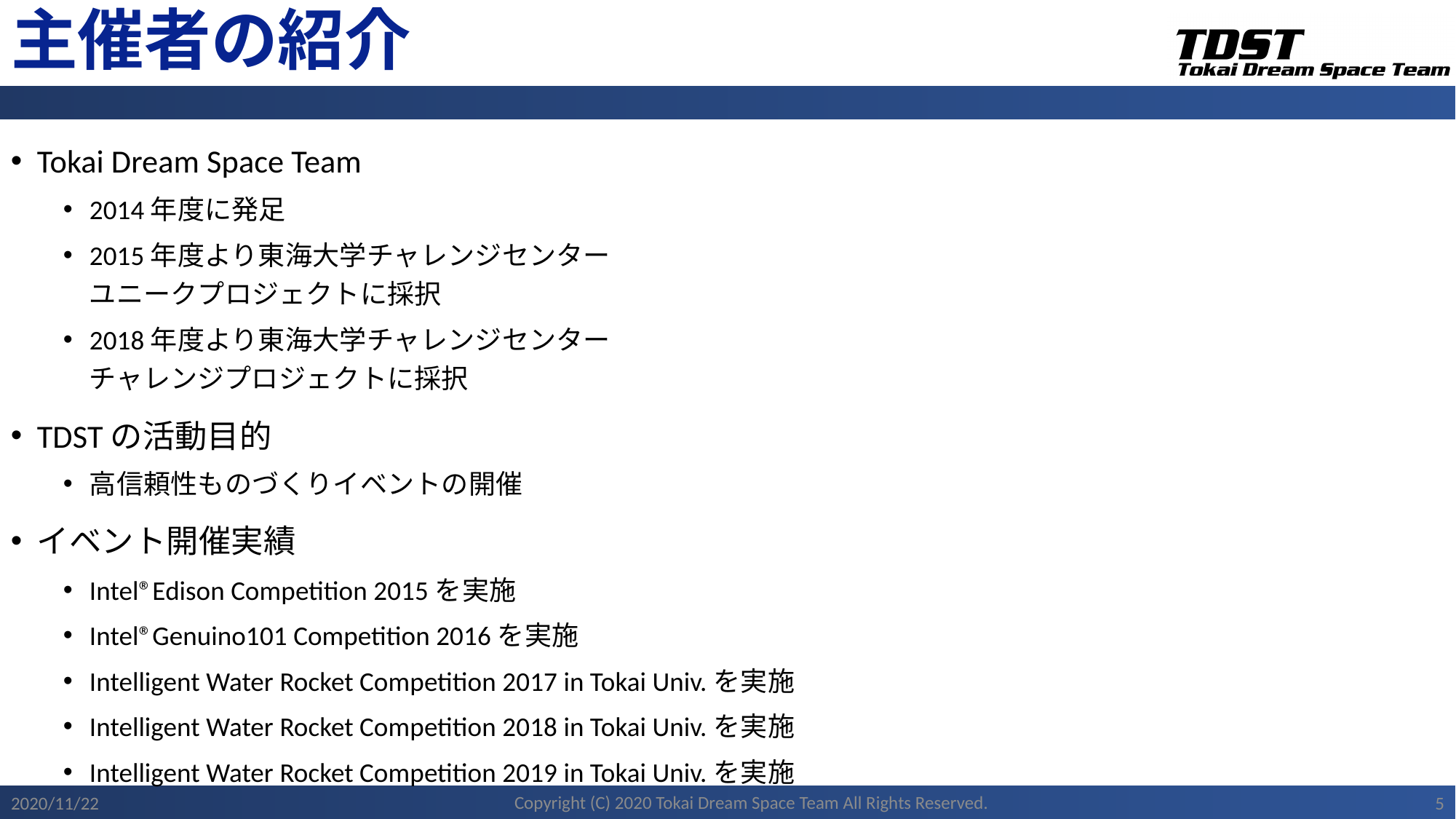

# 主催者の紹介
Tokai Dream Space Team
2014年度に発足
2015年度より東海大学チャレンジセンター
ユニークプロジェクトに採択
2018年度より東海大学チャレンジセンター
チャレンジプロジェクトに採択
TDSTの活動目的
高信頼性ものづくりイベントの開催
イベント開催実績
Intel®Edison Competition 2015を実施
Intel®Genuino101 Competition 2016を実施
Intelligent Water Rocket Competition 2017 in Tokai Univ.を実施
Intelligent Water Rocket Competition 2018 in Tokai Univ.を実施
Intelligent Water Rocket Competition 2019 in Tokai Univ.を実施
Copyright (C) 2020 Tokai Dream Space Team All Rights Reserved.
2020/11/22
5